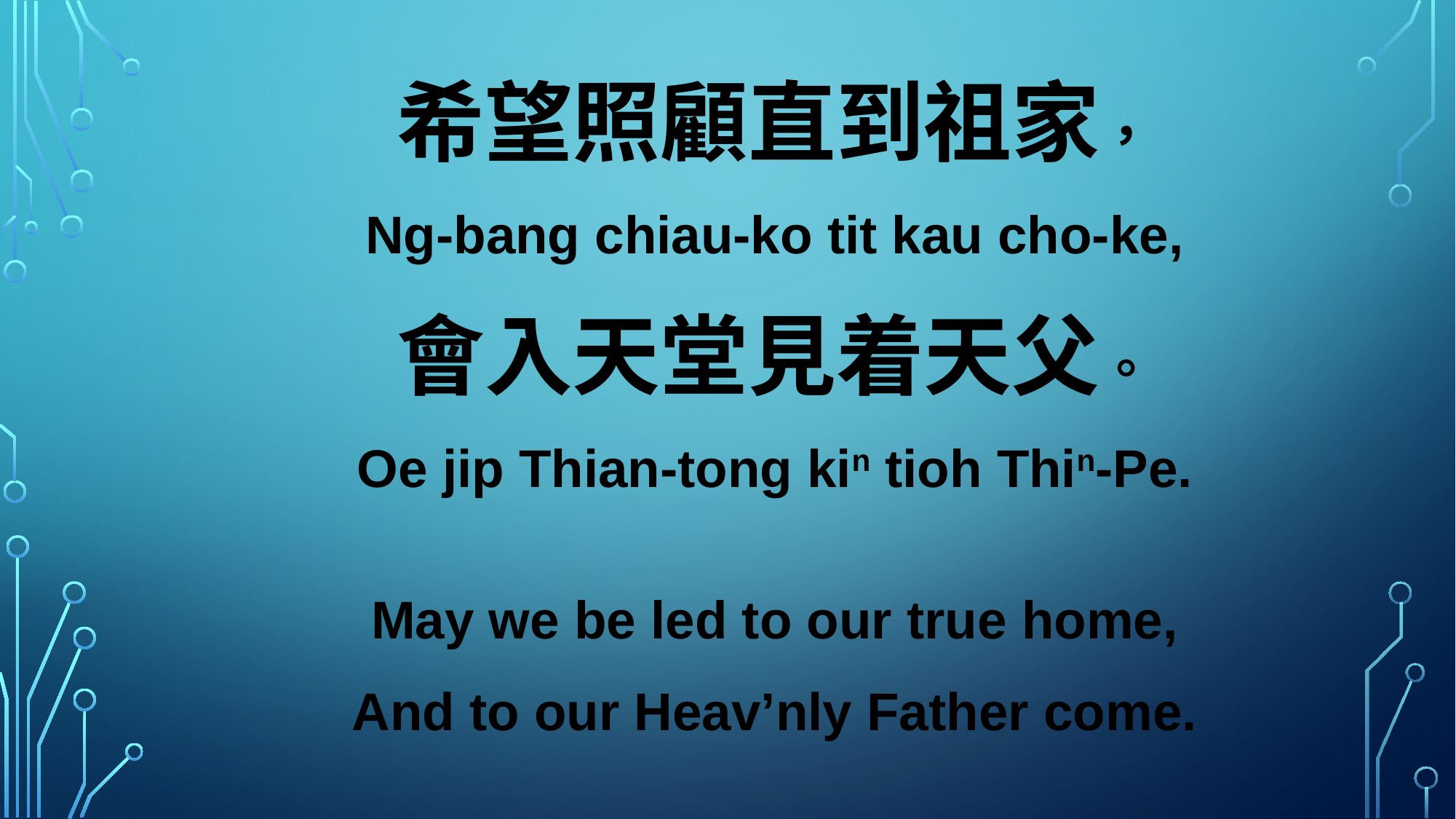

希望照顧直到祖家，
Ng-bang chiau-ko tit kau cho-ke,
會入天堂見着天父。
Oe jip Thian-tong kin tioh Thin-Pe.

May we be led to our true home,
And to our Heav’nly Father come.